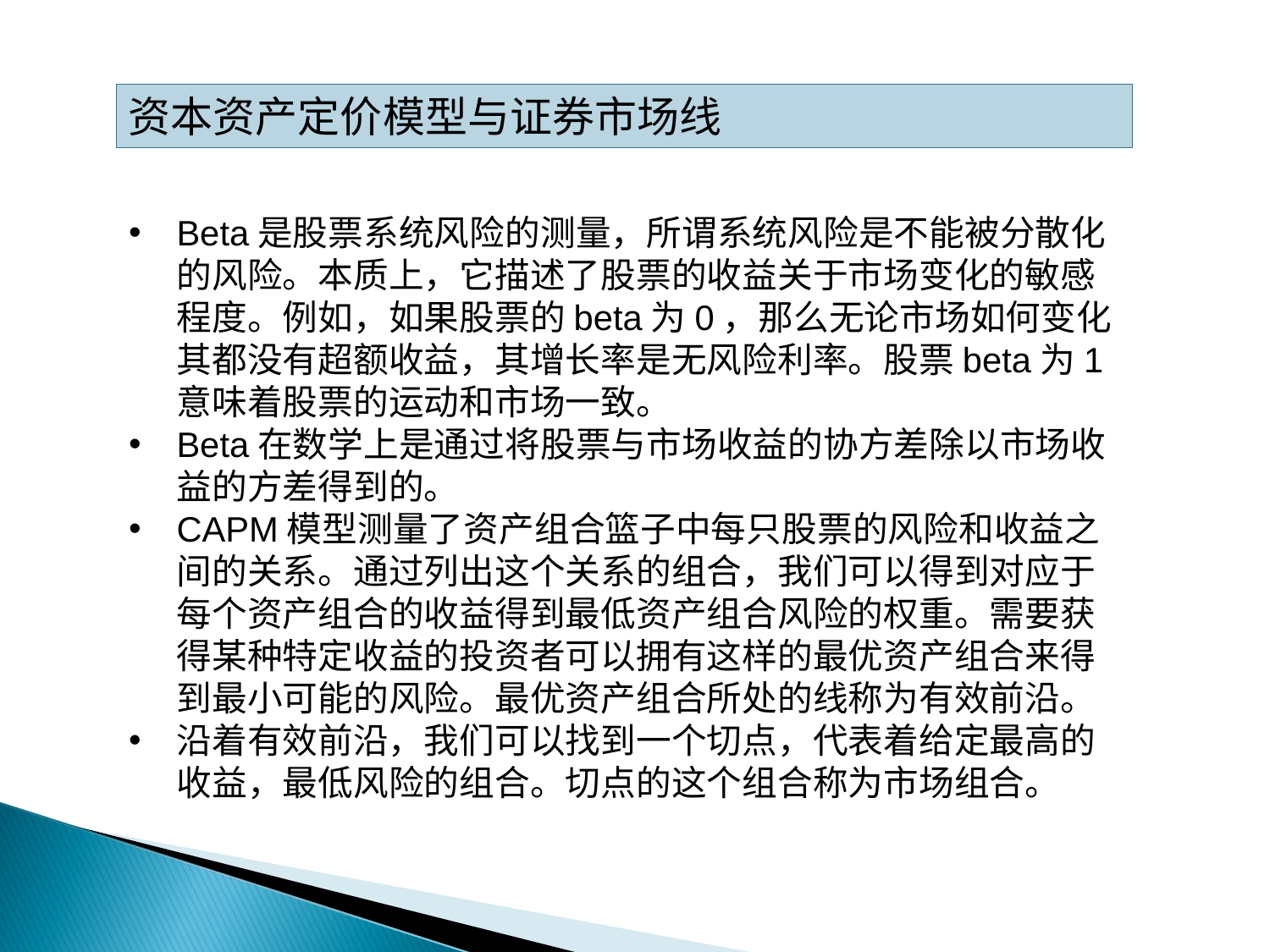

资本资产定价模型与证券市场线
Beta是股票系统风险的测量，所谓系统风险是不能被分散化的风险。本质上，它描述了股票的收益关于市场变化的敏感程度。例如，如果股票的beta为0，那么无论市场如何变化其都没有超额收益，其增长率是无风险利率。股票beta为1意味着股票的运动和市场一致。
Beta在数学上是通过将股票与市场收益的协方差除以市场收益的方差得到的。
CAPM模型测量了资产组合篮子中每只股票的风险和收益之间的关系。通过列出这个关系的组合，我们可以得到对应于每个资产组合的收益得到最低资产组合风险的权重。需要获得某种特定收益的投资者可以拥有这样的最优资产组合来得到最小可能的风险。最优资产组合所处的线称为有效前沿。
沿着有效前沿，我们可以找到一个切点，代表着给定最高的收益，最低风险的组合。切点的这个组合称为市场组合。